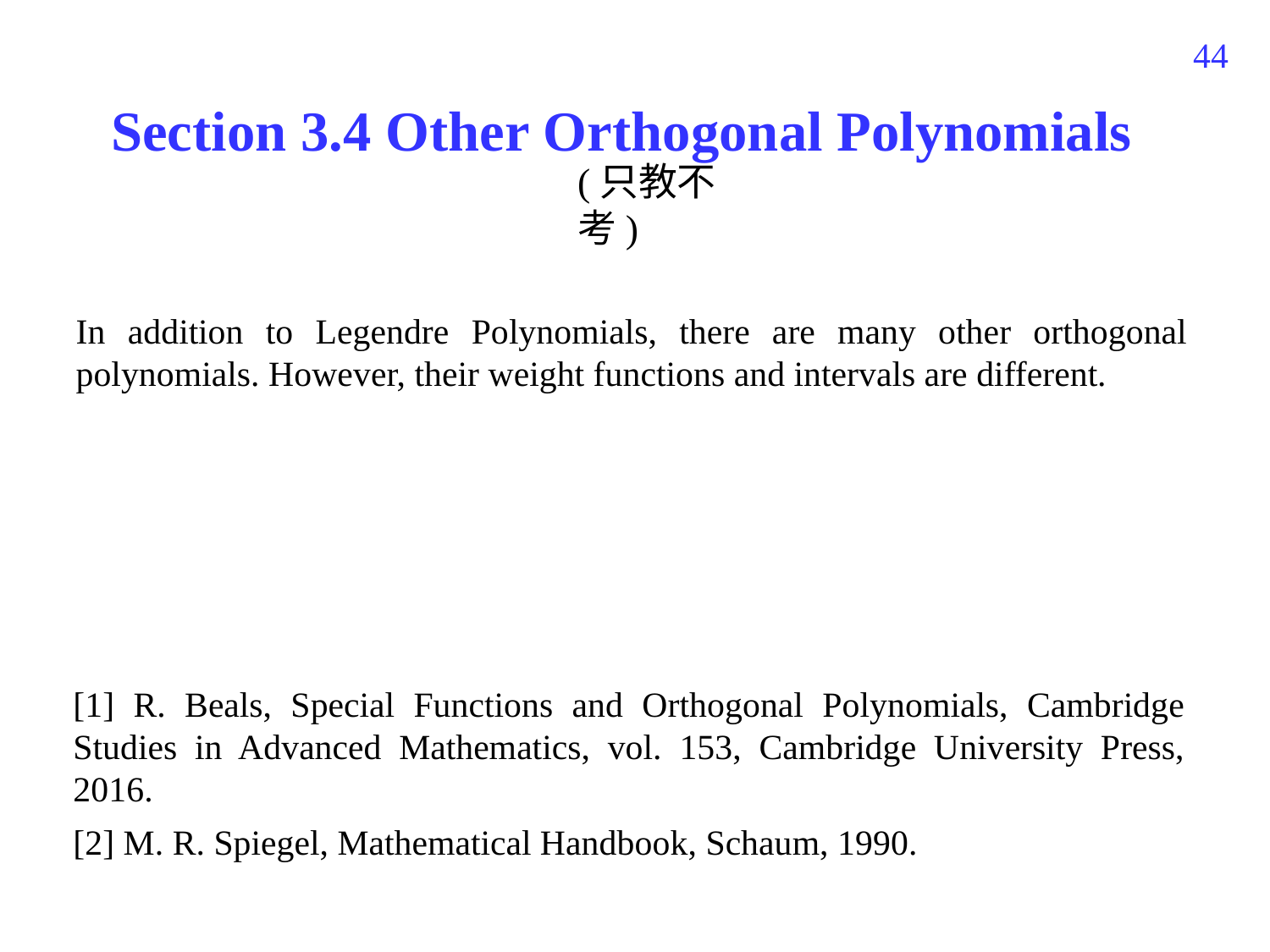

44
Section 3.4 Other Orthogonal Polynomials
(只教不考)
In addition to Legendre Polynomials, there are many other orthogonal polynomials. However, their weight functions and intervals are different.
[1] R. Beals, Special Functions and Orthogonal Polynomials, Cambridge Studies in Advanced Mathematics, vol. 153, Cambridge University Press, 2016.
[2] M. R. Spiegel, Mathematical Handbook, Schaum, 1990.